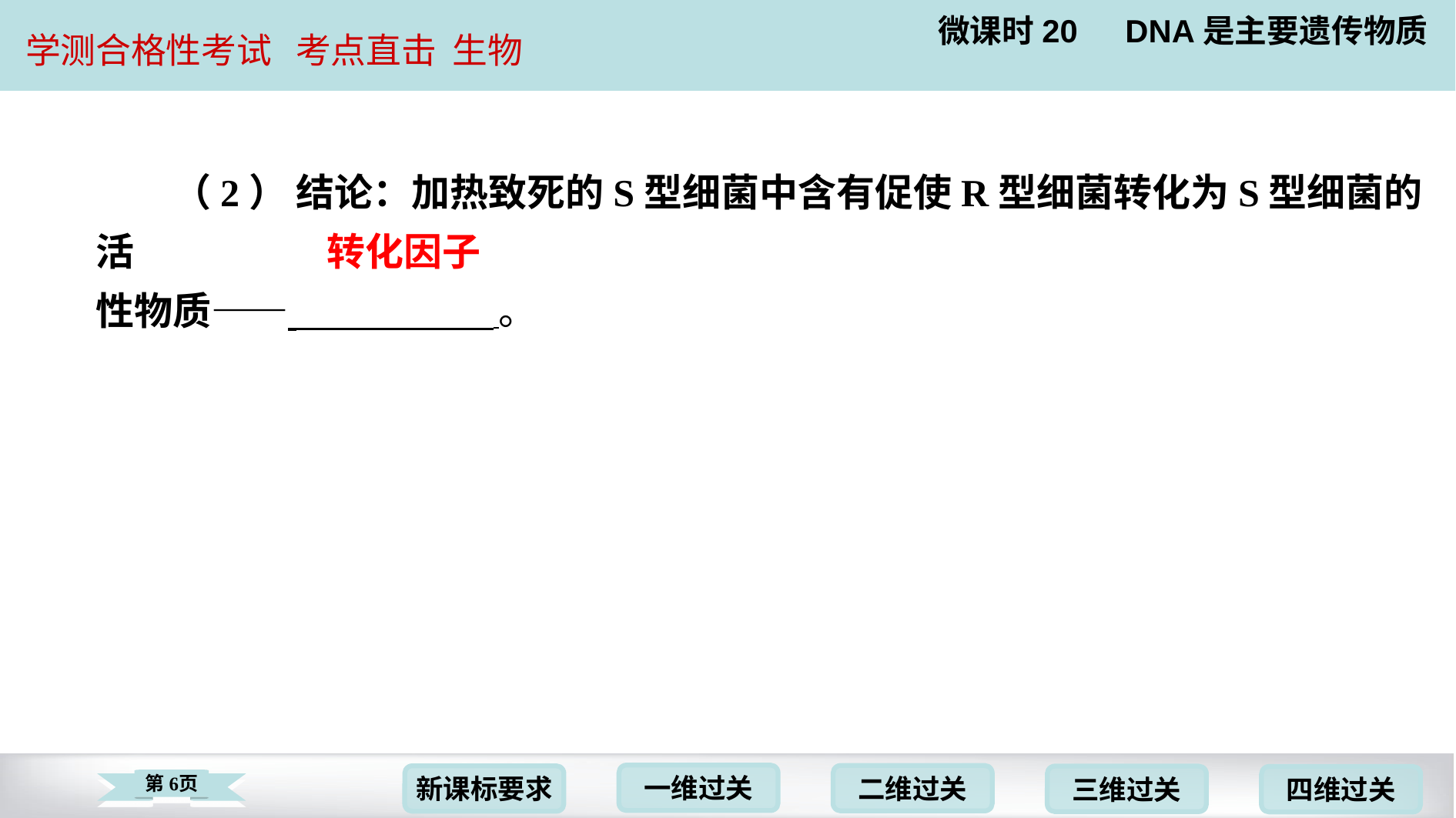

（2） 结论：加热致死的S型细菌中含有促使R型细菌转化为S型细菌的活
性物质——                             ⁠。
转化因子